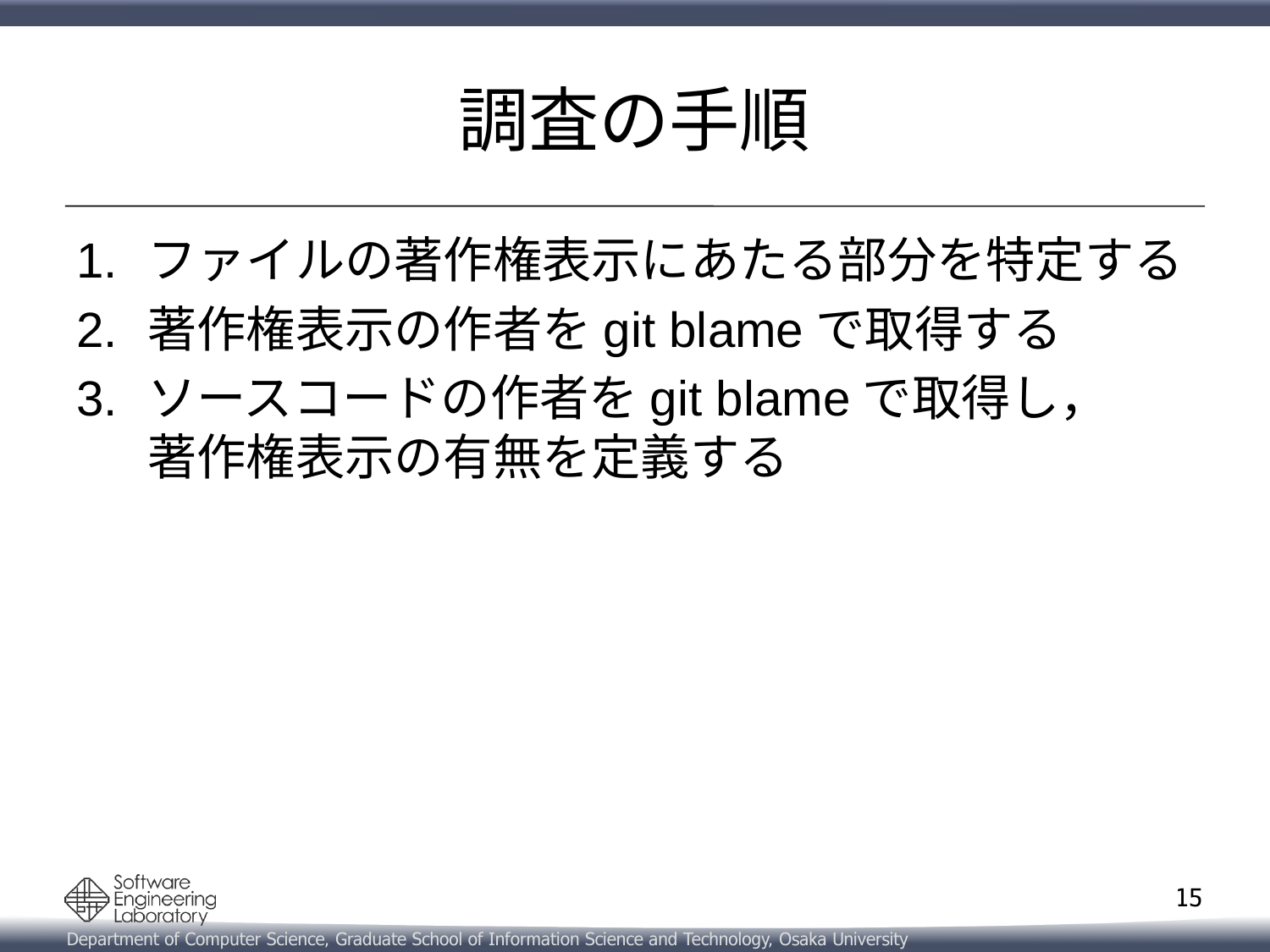

# 調査の手順
ファイルの著作権表示にあたる部分を特定する
著作権表示の作者をgit blameで取得する
ソースコードの作者をgit blameで取得し，
著作権表示の有無を定義する

15